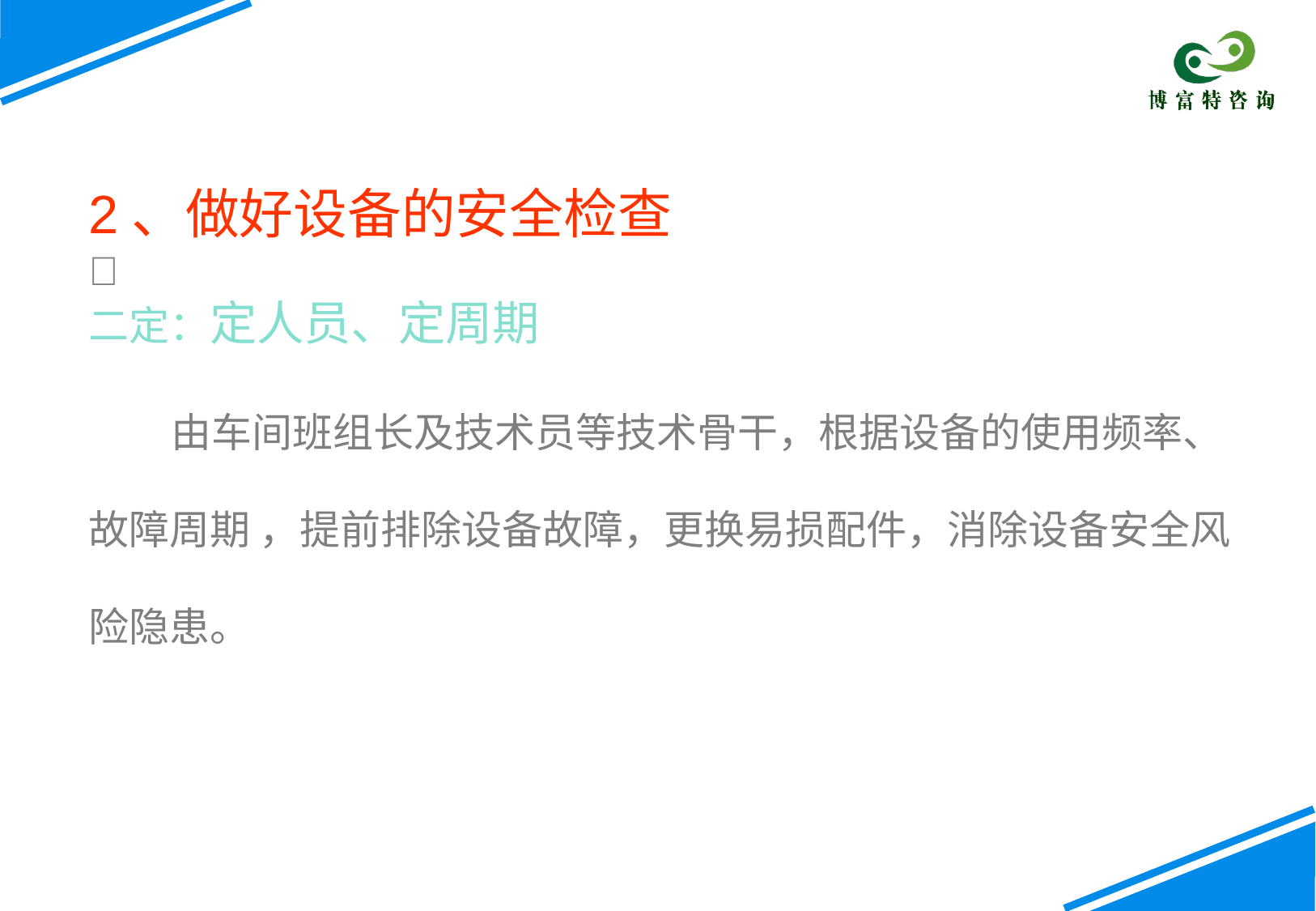

2、做好设备的安全检查
󰀀
二定：定人员、定周期

        由车间班组长及技术员等技术骨干，根据设备的使用频率、

故障周期 ，提前排除设备故障，更换易损配件，消除设备安全风

险隐患。